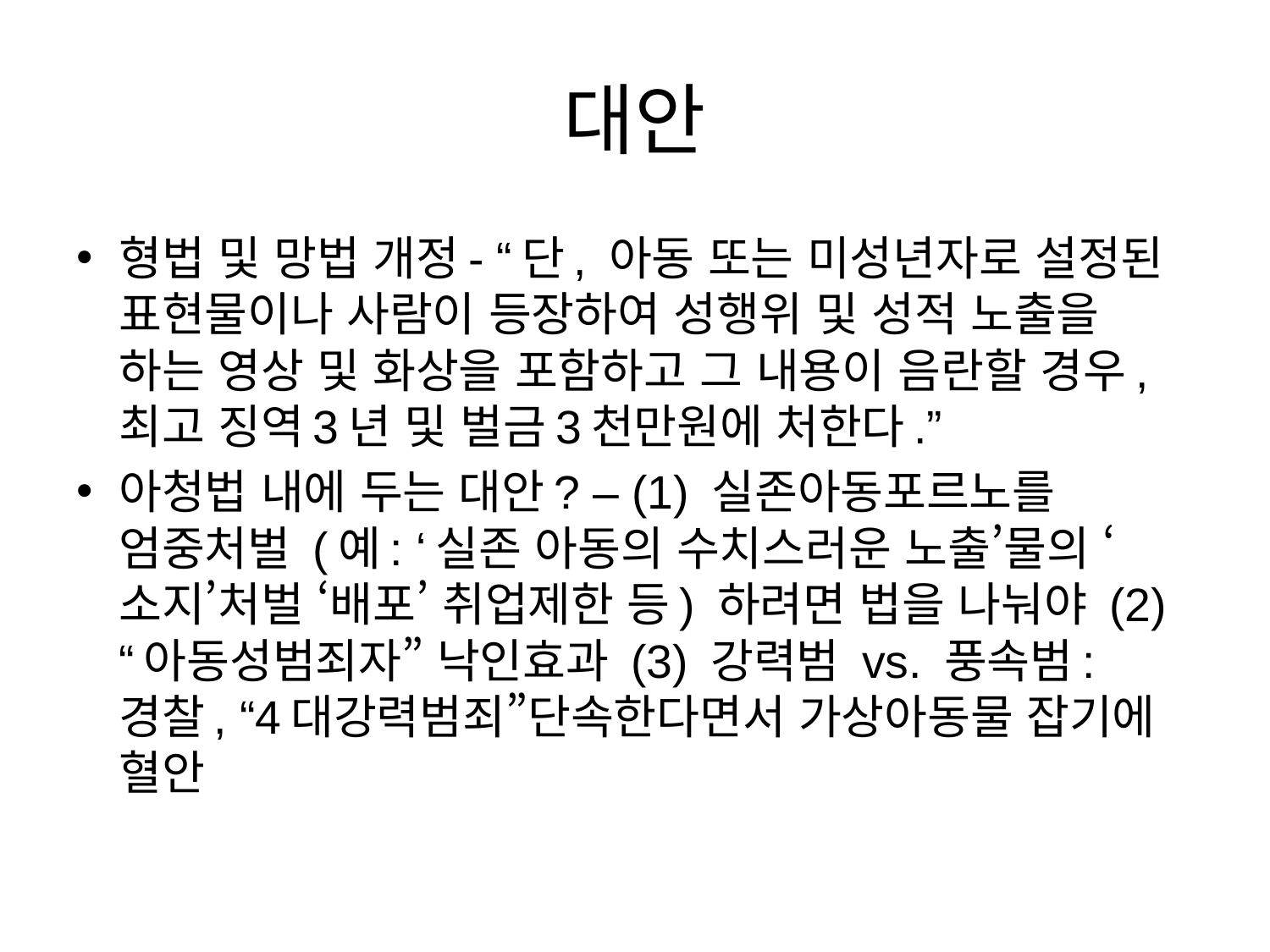

# 대안
형법 및 망법 개정- “단, 아동 또는 미성년자로 설정된 표현물이나 사람이 등장하여 성행위 및 성적 노출을 하는 영상 및 화상을 포함하고 그 내용이 음란할 경우, 최고 징역3년 및 벌금3천만원에 처한다.”
아청법 내에 두는 대안? – (1) 실존아동포르노를 엄중처벌 (예: ‘실존 아동의 수치스러운 노출’물의 ‘소지’처벌 ‘배포’ 취업제한 등) 하려면 법을 나눠야 (2) “아동성범죄자” 낙인효과 (3) 강력범 vs. 풍속범:  경찰, “4대강력범죄”단속한다면서 가상아동물 잡기에 혈안